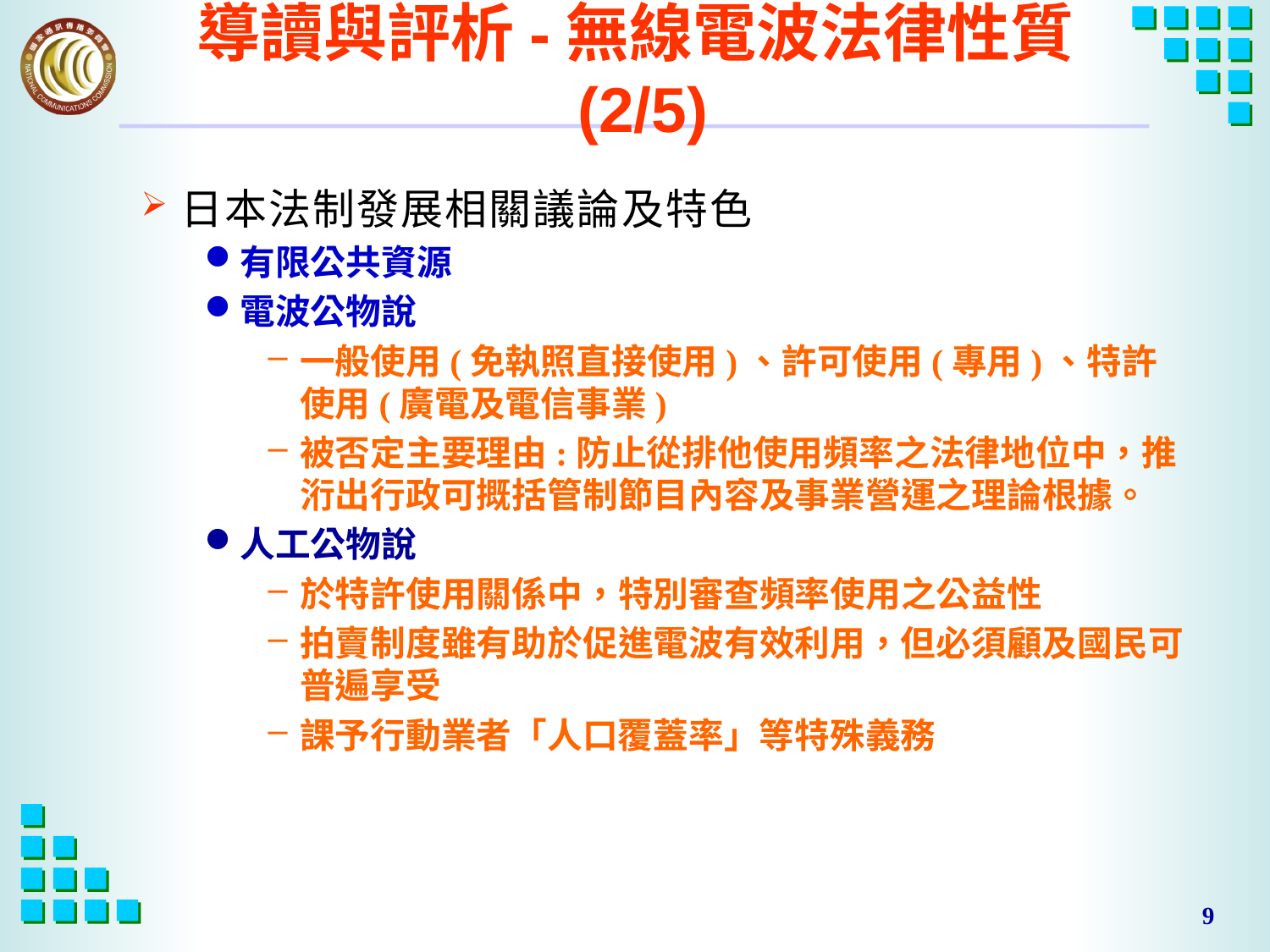

# 導讀與評析-無線電波法律性質(2/5)
日本法制發展相關議論及特色
有限公共資源
電波公物說
一般使用(免執照直接使用)、許可使用(專用)、特許使用(廣電及電信事業)
被否定主要理由:防止從排他使用頻率之法律地位中，推洐出行政可摡括管制節目內容及事業營運之理論根據。
人工公物說
於特許使用關係中，特別審查頻率使用之公益性
拍賣制度雖有助於促進電波有效利用，但必須顧及國民可普遍享受
課予行動業者「人口覆蓋率」等特殊義務